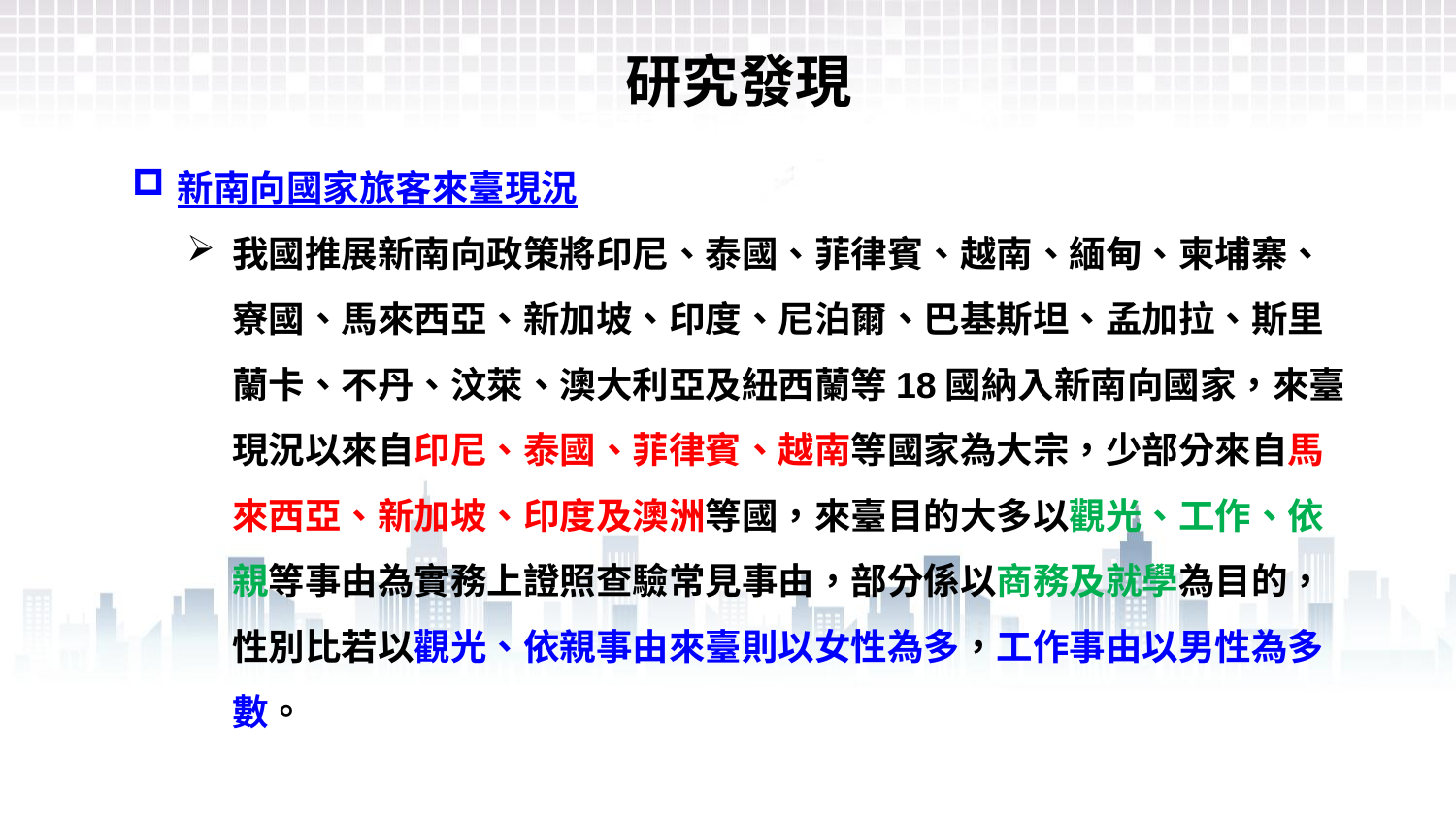

研究發現
新南向國家旅客來臺現況
我國推展新南向政策將印尼、泰國、菲律賓、越南、緬甸、柬埔寨、寮國、馬來西亞、新加坡、印度、尼泊爾、巴基斯坦、孟加拉、斯里蘭卡、不丹、汶萊、澳大利亞及紐西蘭等18國納入新南向國家，來臺現況以來自印尼、泰國、菲律賓、越南等國家為大宗，少部分來自馬來西亞、新加坡、印度及澳洲等國，來臺目的大多以觀光、工作、依親等事由為實務上證照查驗常見事由，部分係以商務及就學為目的，性別比若以觀光、依親事由來臺則以女性為多，工作事由以男性為多數。